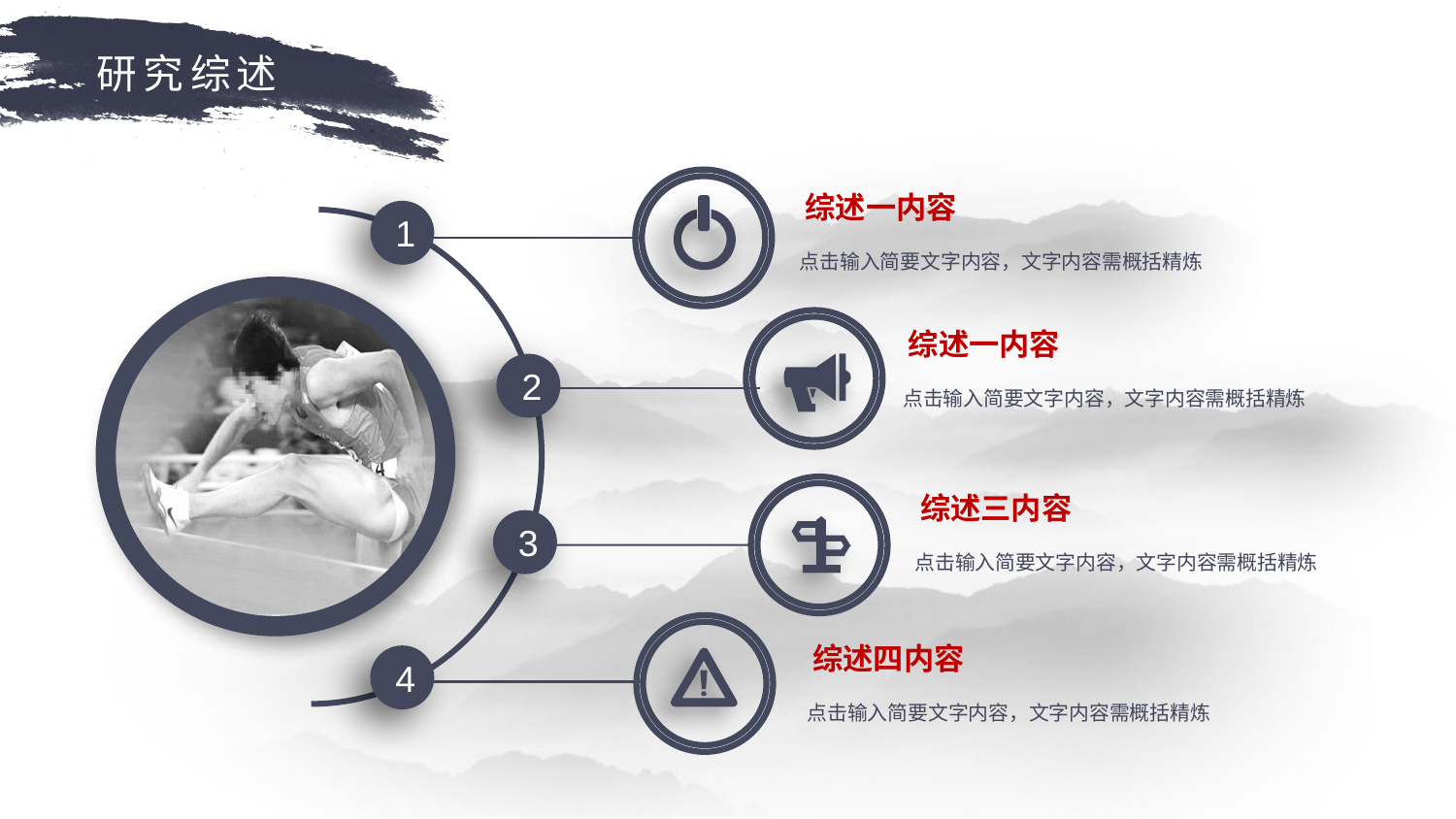

研究综述

综述一内容
1

点击输入简要文字内容，文字内容需概括精炼

综述一内容
2
点击输入简要文字内容，文字内容需概括精炼

综述三内容
3
点击输入简要文字内容，文字内容需概括精炼

综述四内容
4
点击输入简要文字内容，文字内容需概括精炼
延时符